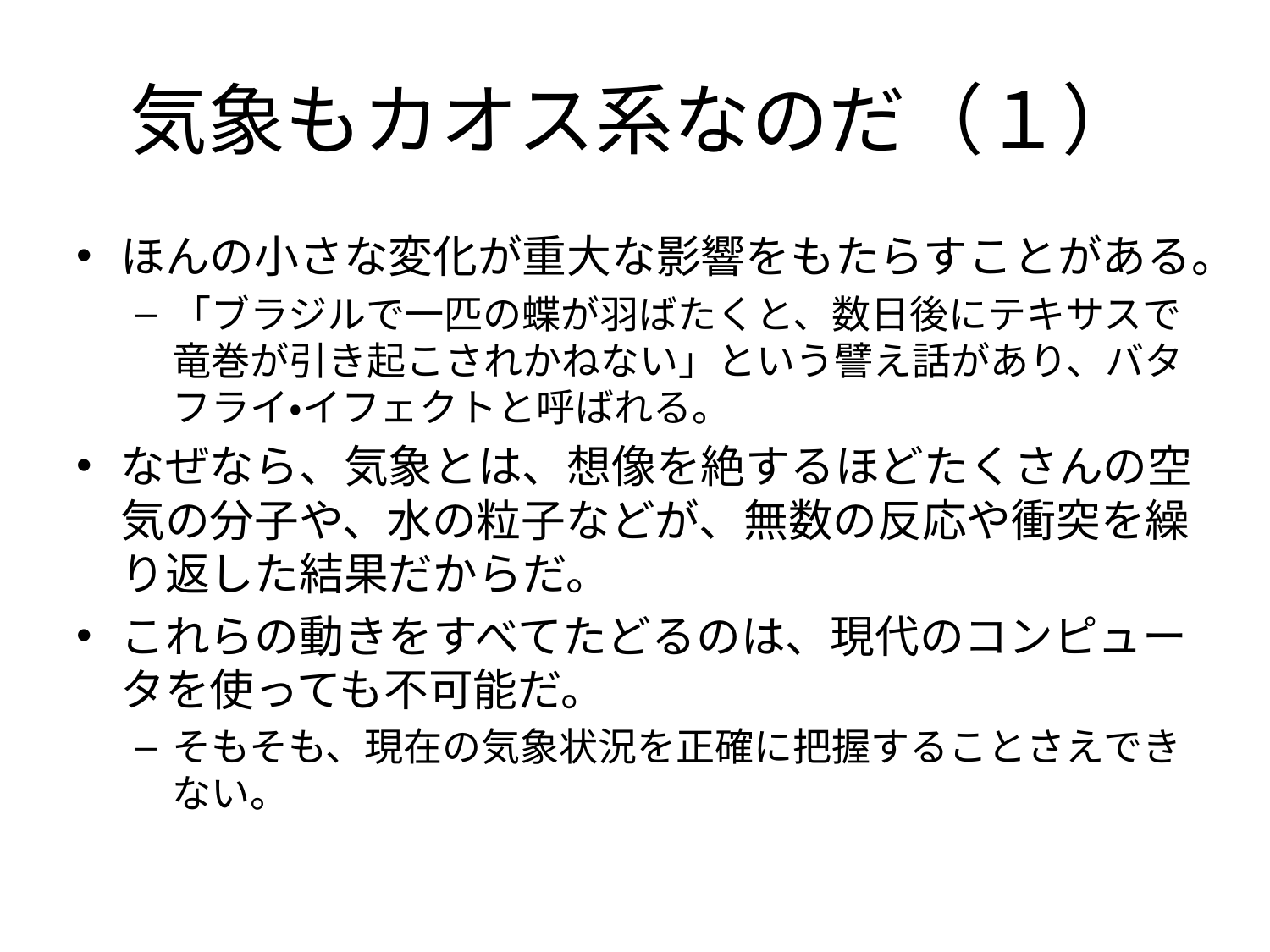

# 気象もカオス系なのだ（１）
ほんの小さな変化が重大な影響をもたらすことがある。
「ブラジルで一匹の蝶が羽ばたくと、数日後にテキサスで竜巻が引き起こされかねない」という譬え話があり、バタフライ・イフェクトと呼ばれる。
なぜなら、気象とは、想像を絶するほどたくさんの空気の分子や、水の粒子などが、無数の反応や衝突を繰り返した結果だからだ。
これらの動きをすべてたどるのは、現代のコンピュータを使っても不可能だ。
そもそも、現在の気象状況を正確に把握することさえできない。